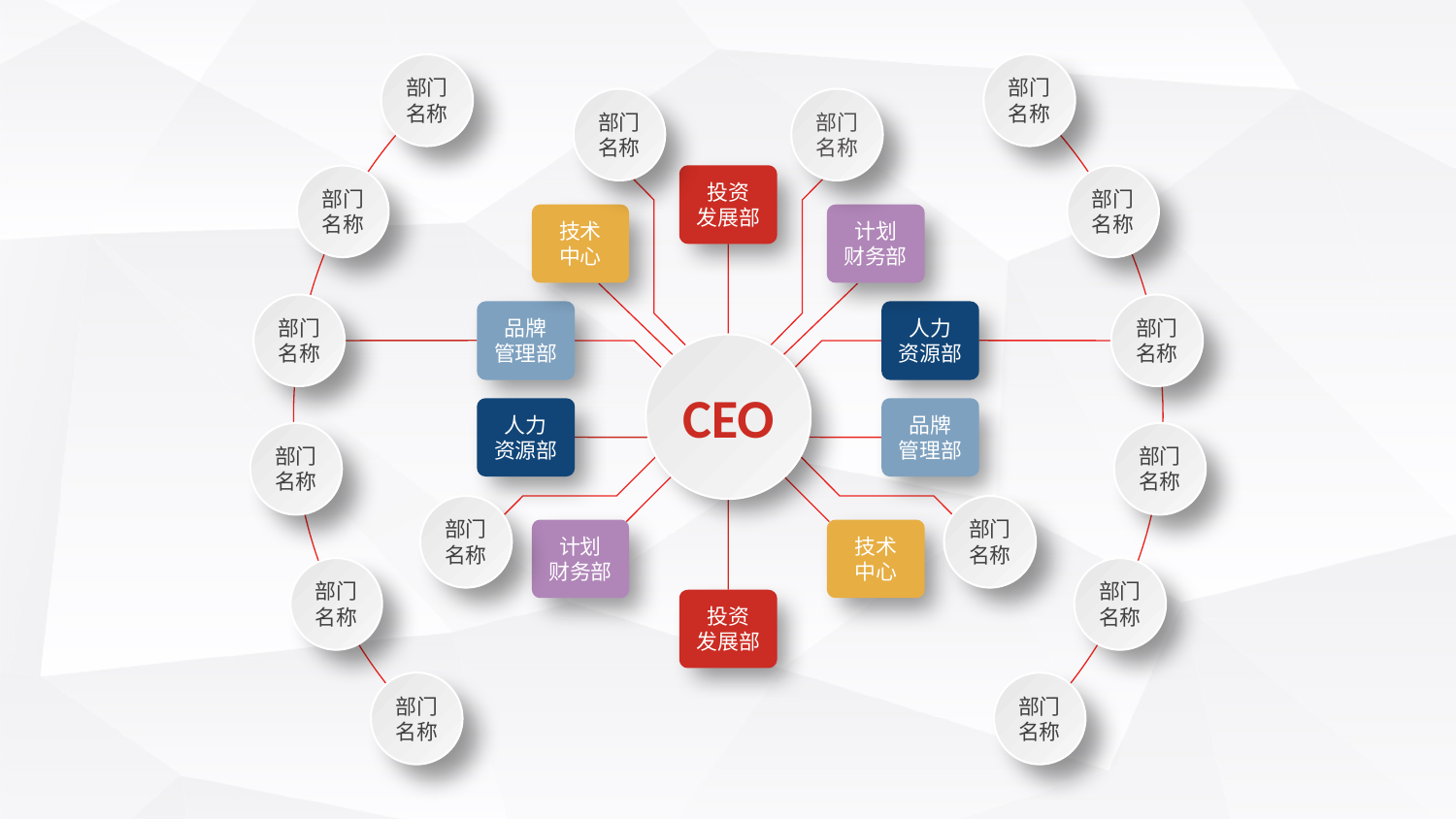

部门
名称
部门
名称

部门
名称
部门
名称
投资
发展部
部门
名称
部门
名称

技术
中心
计划
财务部

部门
名称
部门
名称
品牌
管理部
人力
资源部
CEO

人力
资源部
品牌
管理部
部门
名称
部门
名称

部门
名称
部门
名称

计划
财务部
技术
中心
部门
名称
部门
名称
投资
发展部
部门
名称
部门
名称